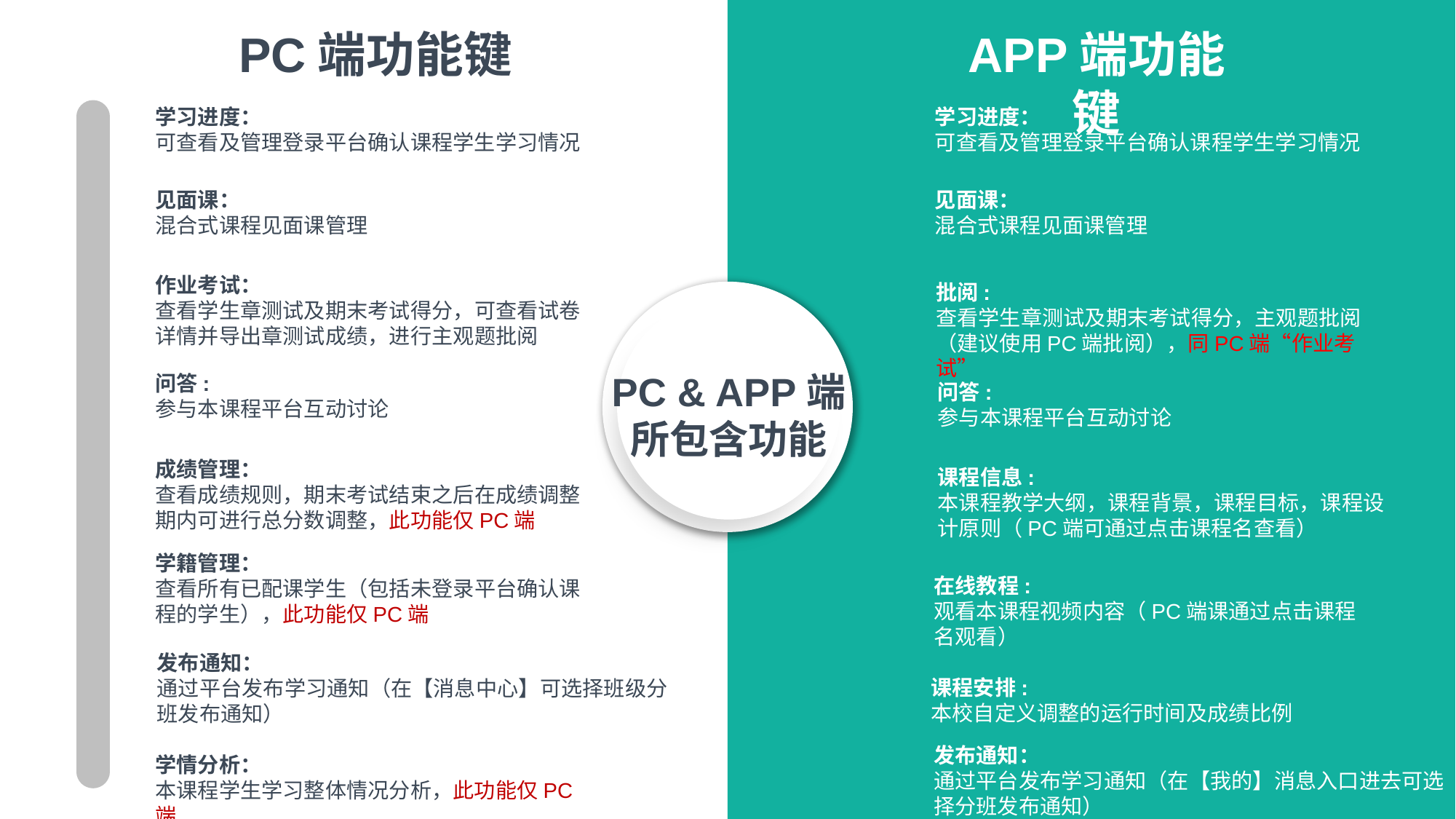

PC端功能键
APP端功能键
学习进度：
可查看及管理登录平台确认课程学生学习情况
学习进度：
可查看及管理登录平台确认课程学生学习情况
见面课：
混合式课程见面课管理
见面课：
混合式课程见面课管理
作业考试：
查看学生章测试及期末考试得分，可查看试卷详情并导出章测试成绩，进行主观题批阅

批阅:
查看学生章测试及期末考试得分，主观题批阅（建议使用PC端批阅），同PC端“作业考试”

PC & APP端
所包含功能
问答:
参与本课程平台互动讨论
问答:
参与本课程平台互动讨论
成绩管理：
查看成绩规则，期末考试结束之后在成绩调整期内可进行总分数调整，此功能仅PC端
课程信息:
本课程教学大纲，课程背景，课程目标，课程设计原则（PC端可通过点击课程名查看）
学籍管理：
查看所有已配课学生（包括未登录平台确认课程的学生），此功能仅PC端
在线教程:
观看本课程视频内容（PC端课通过点击课程名观看）
发布通知：
通过平台发布学习通知（在【消息中心】可选择班级分班发布通知）
课程安排:
本校自定义调整的运行时间及成绩比例
发布通知：
通过平台发布学习通知（在【我的】消息入口进去可选择分班发布通知）
学情分析：
本课程学生学习整体情况分析，此功能仅PC端